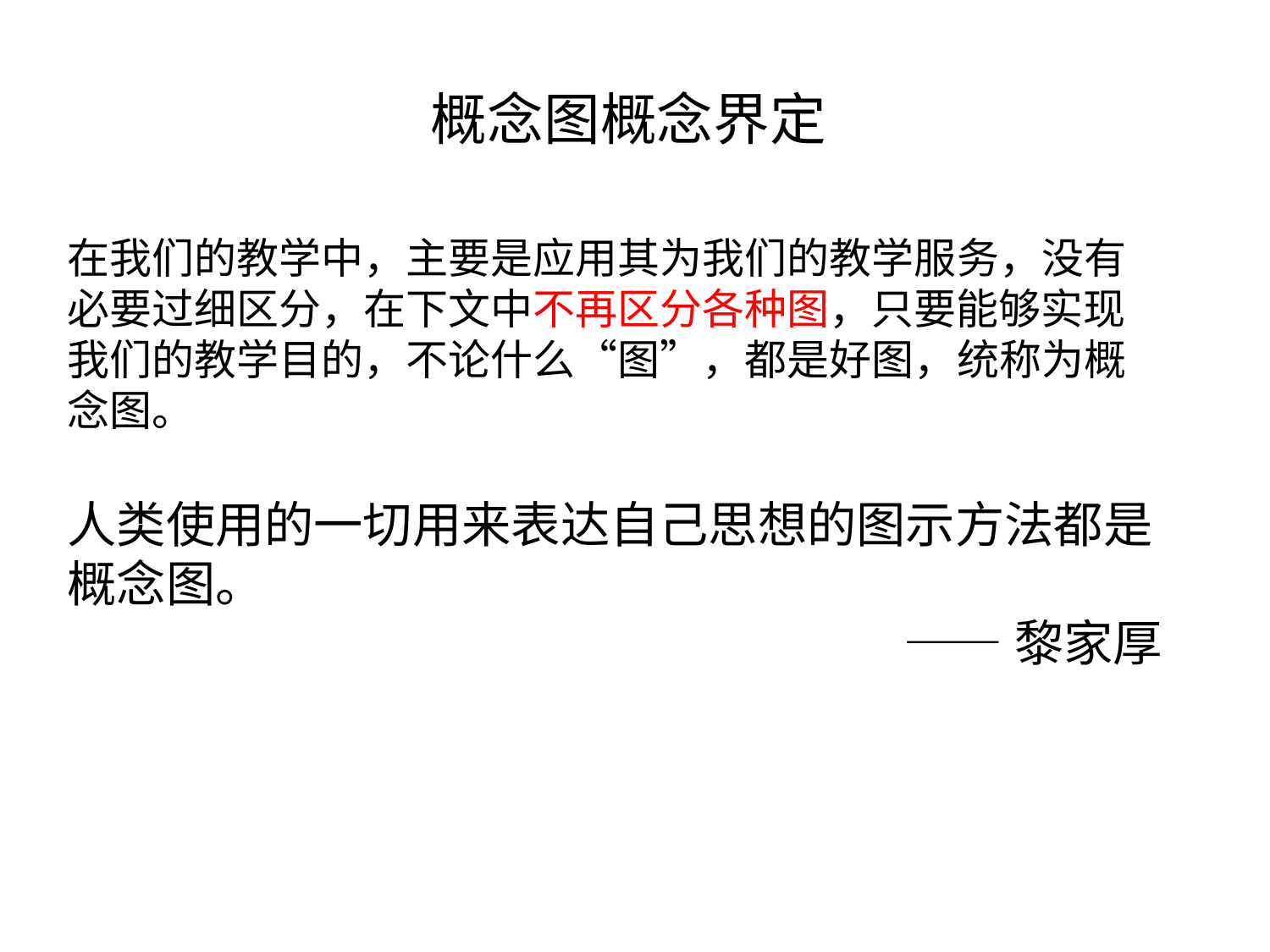

# 概念图概念界定
在我们的教学中，主要是应用其为我们的教学服务，没有必要过细区分，在下文中不再区分各种图，只要能够实现我们的教学目的，不论什么“图”，都是好图，统称为概念图。

人类使用的一切用来表达自己思想的图示方法都是概念图。
——黎家厚